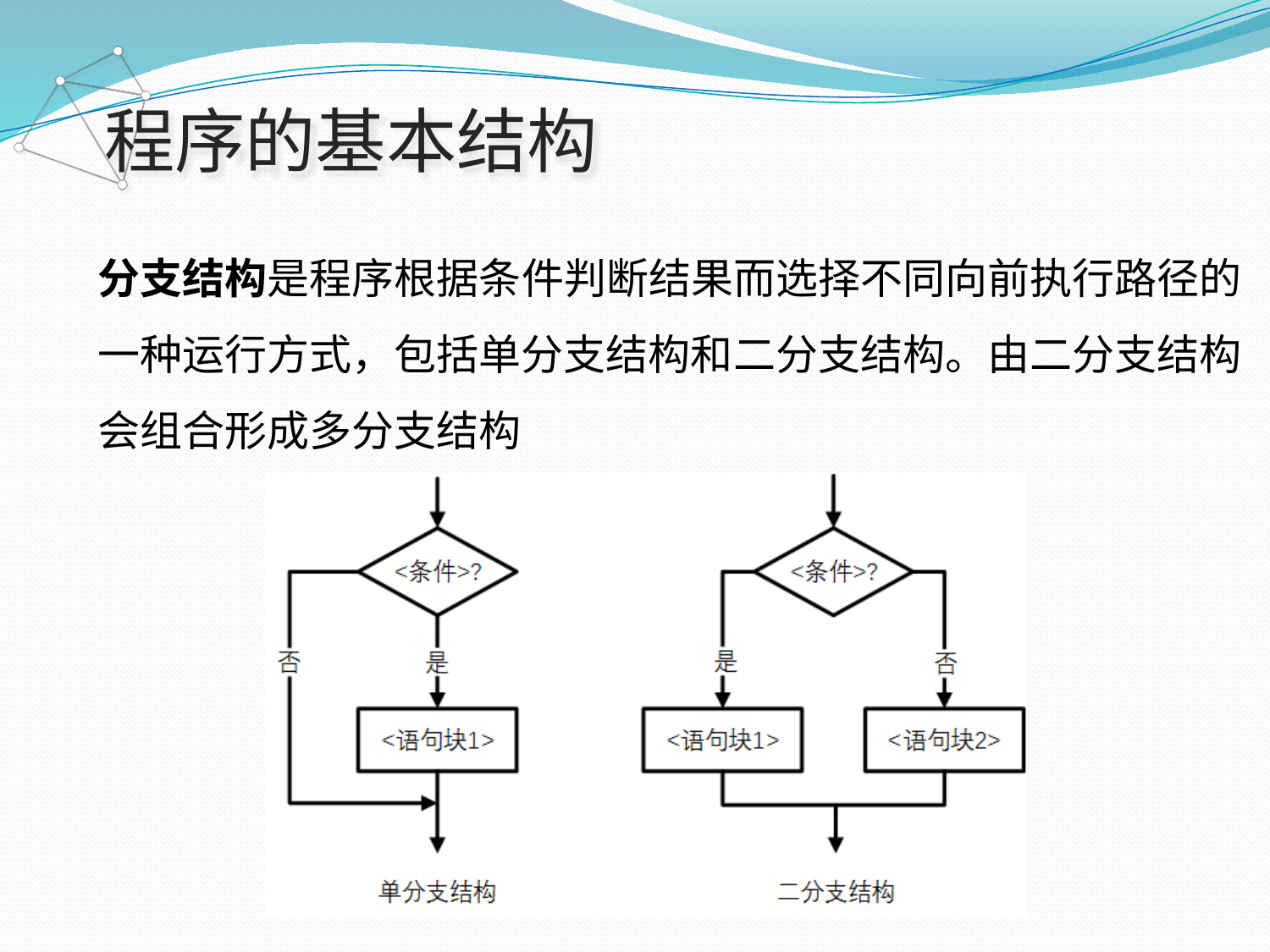

程序的基本结构
分支结构是程序根据条件判断结果而选择不同向前执行路径的 一种运行方式，包括单分支结构和二分支结构。由二分支结构 会组合形成多分支结构